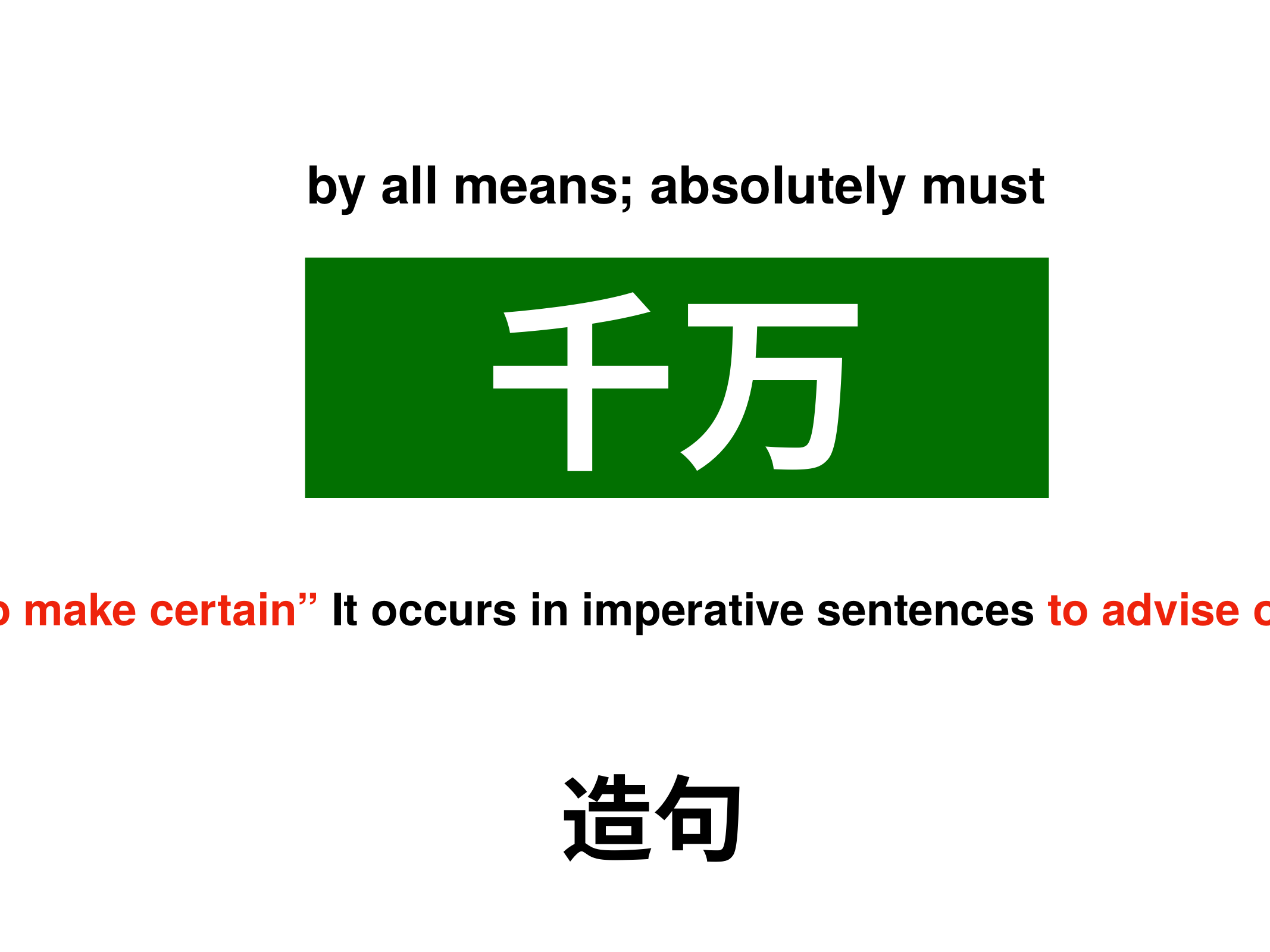

by all means; absolutely must
千万
Means “to make certain” It occurs in imperative sentences to advise or to urge.
造句